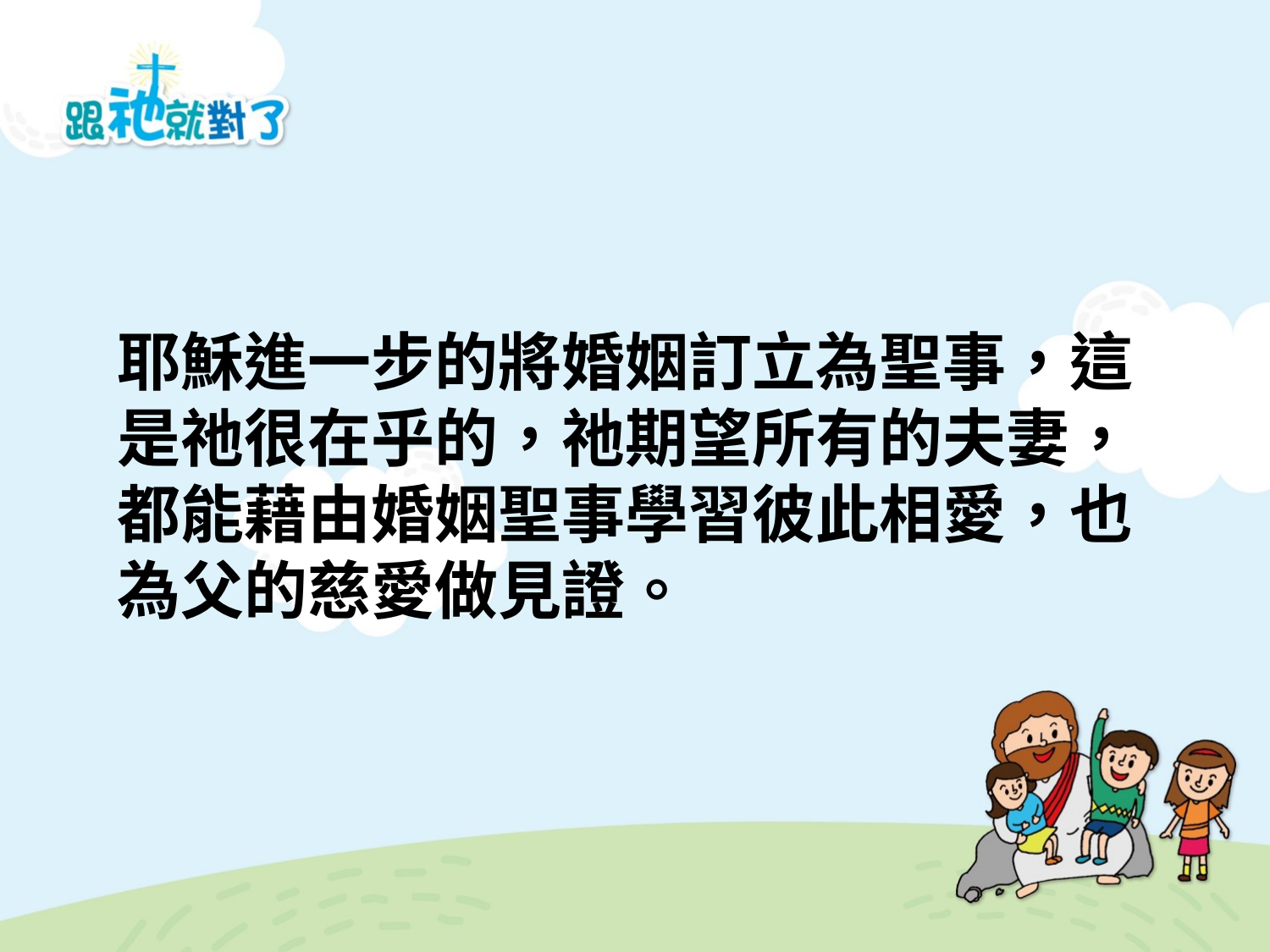

耶穌進一步的將婚姻訂立為聖事，這是祂很在乎的，祂期望所有的夫妻，都能藉由婚姻聖事學習彼此相愛，也為父的慈愛做見證。